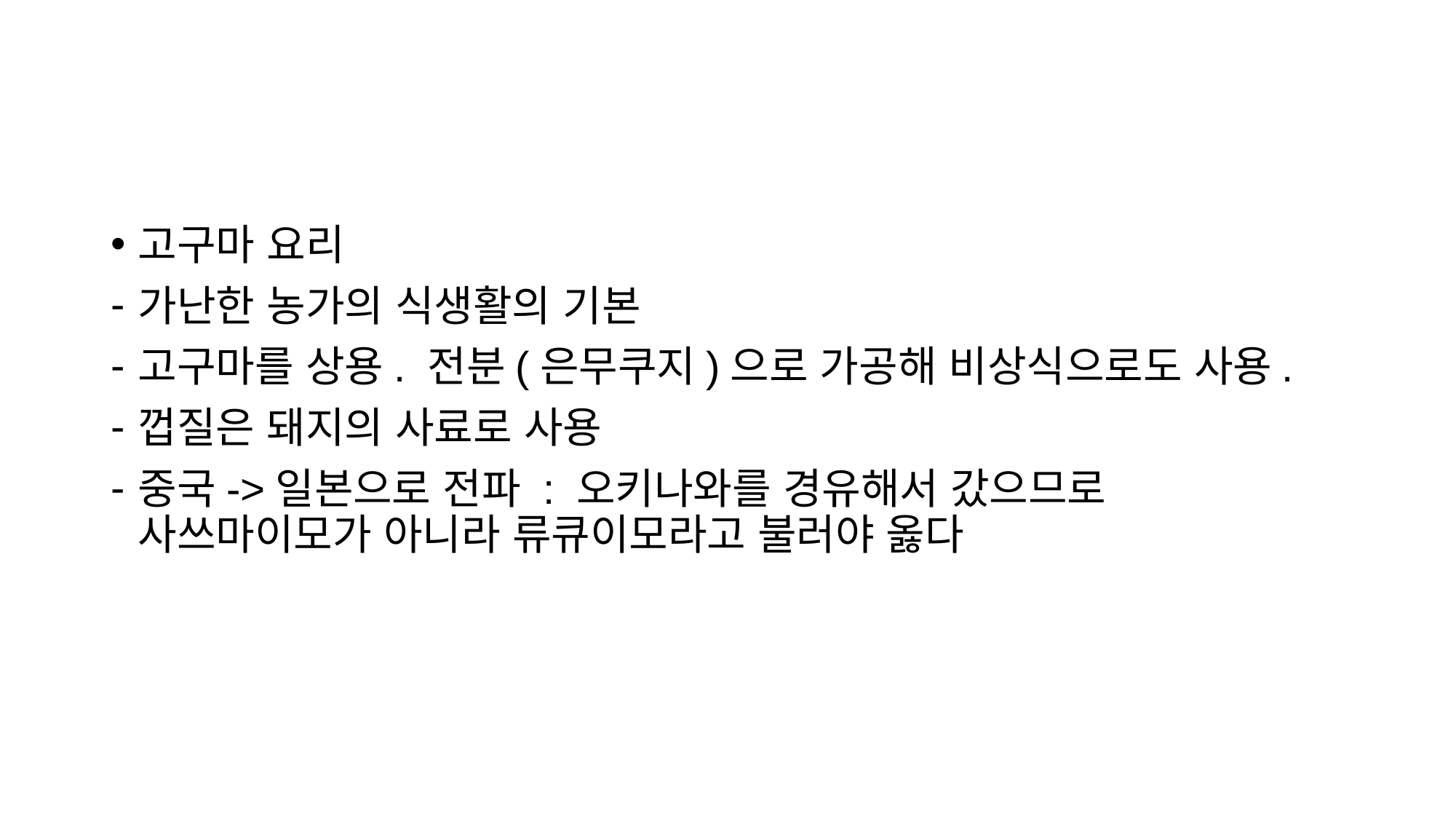

#
고구마 요리
가난한 농가의 식생활의 기본
고구마를 상용. 전분(은무쿠지)으로 가공해 비상식으로도 사용.
껍질은 돼지의 사료로 사용
중국->일본으로 전파 : 오키나와를 경유해서 갔으므로 사쓰마이모가 아니라 류큐이모라고 불러야 옳다